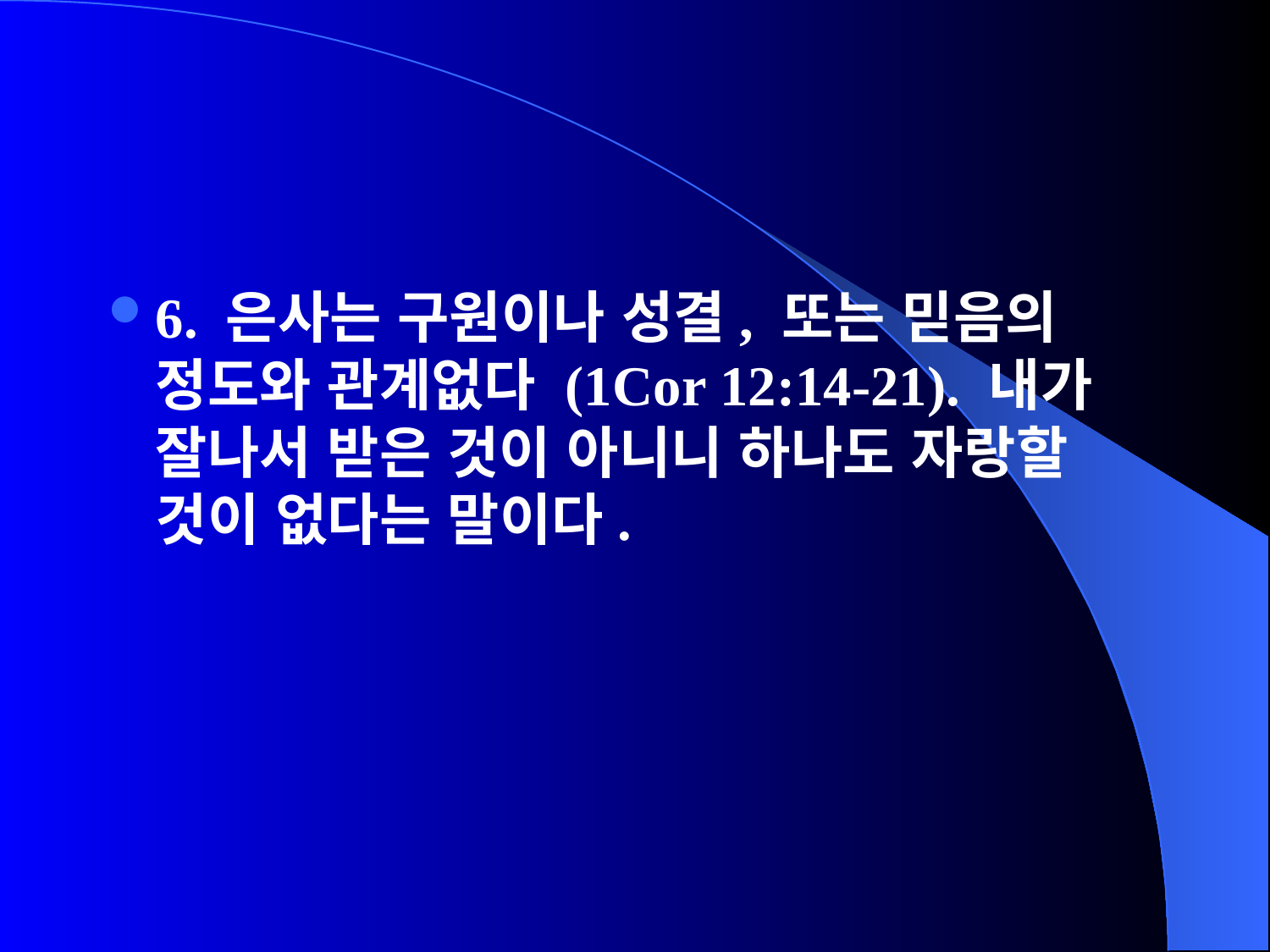

#
6. 은사는 구원이나 성결, 또는 믿음의 정도와 관계없다 (1Cor 12:14-21). 내가 잘나서 받은 것이 아니니 하나도 자랑할 것이 없다는 말이다.